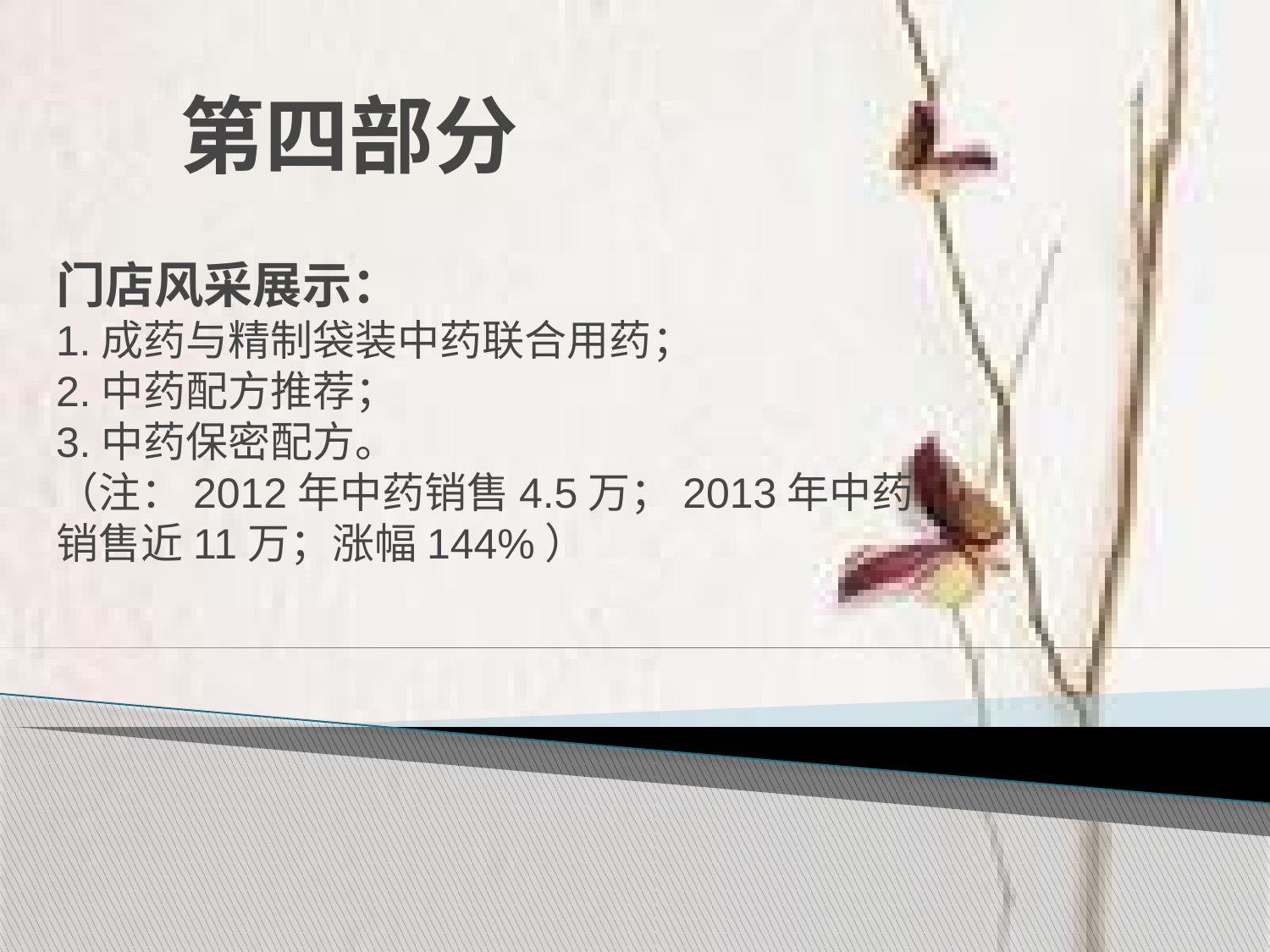

# 第四部分
门店风采展示：
1.成药与精制袋装中药联合用药；
2.中药配方推荐；
3.中药保密配方。
（注：2012年中药销售4.5万；2013年中药销售近11万；涨幅144%）